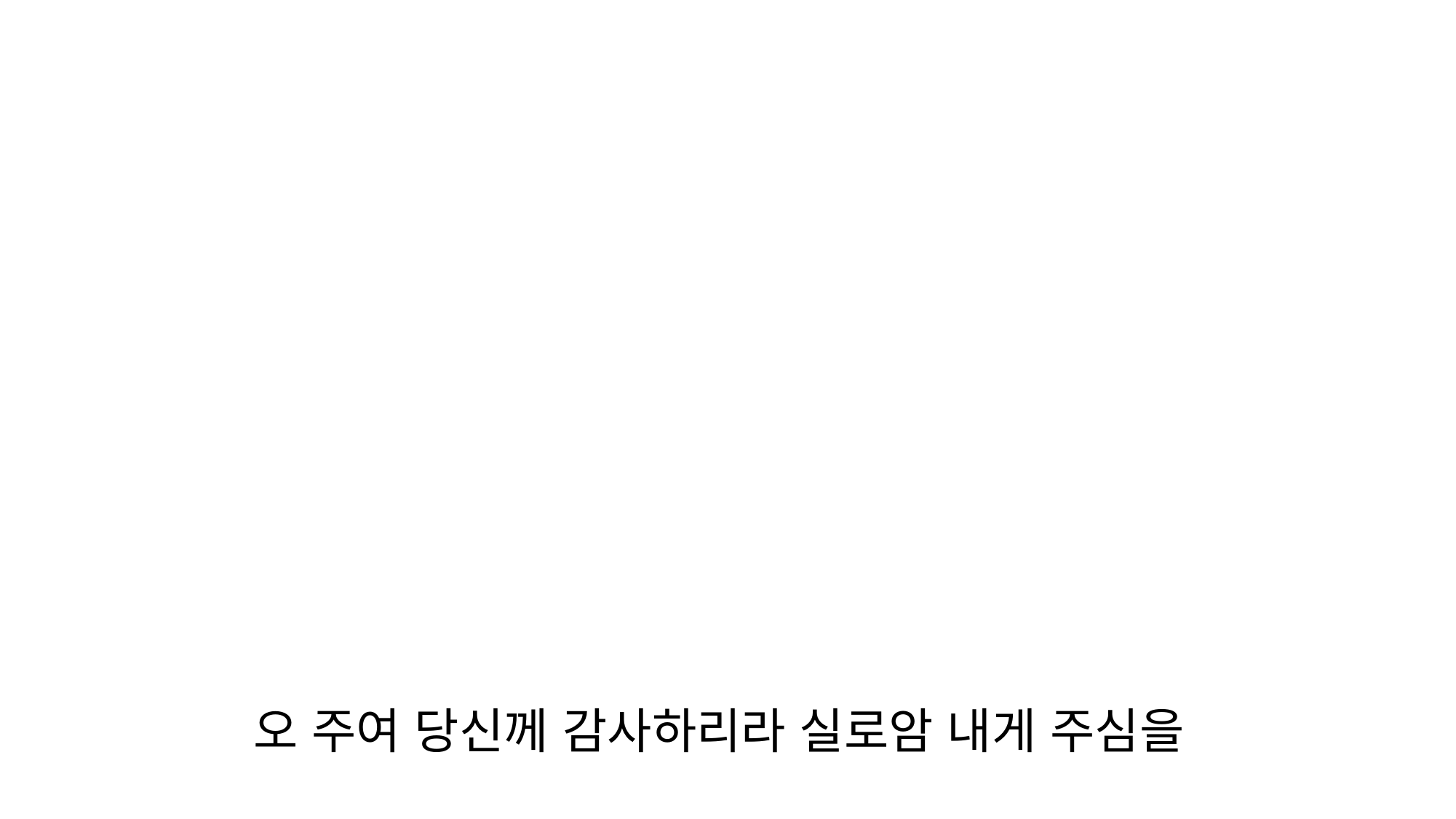

오 주여 당신께 감사하리라 실로암 내게 주심을